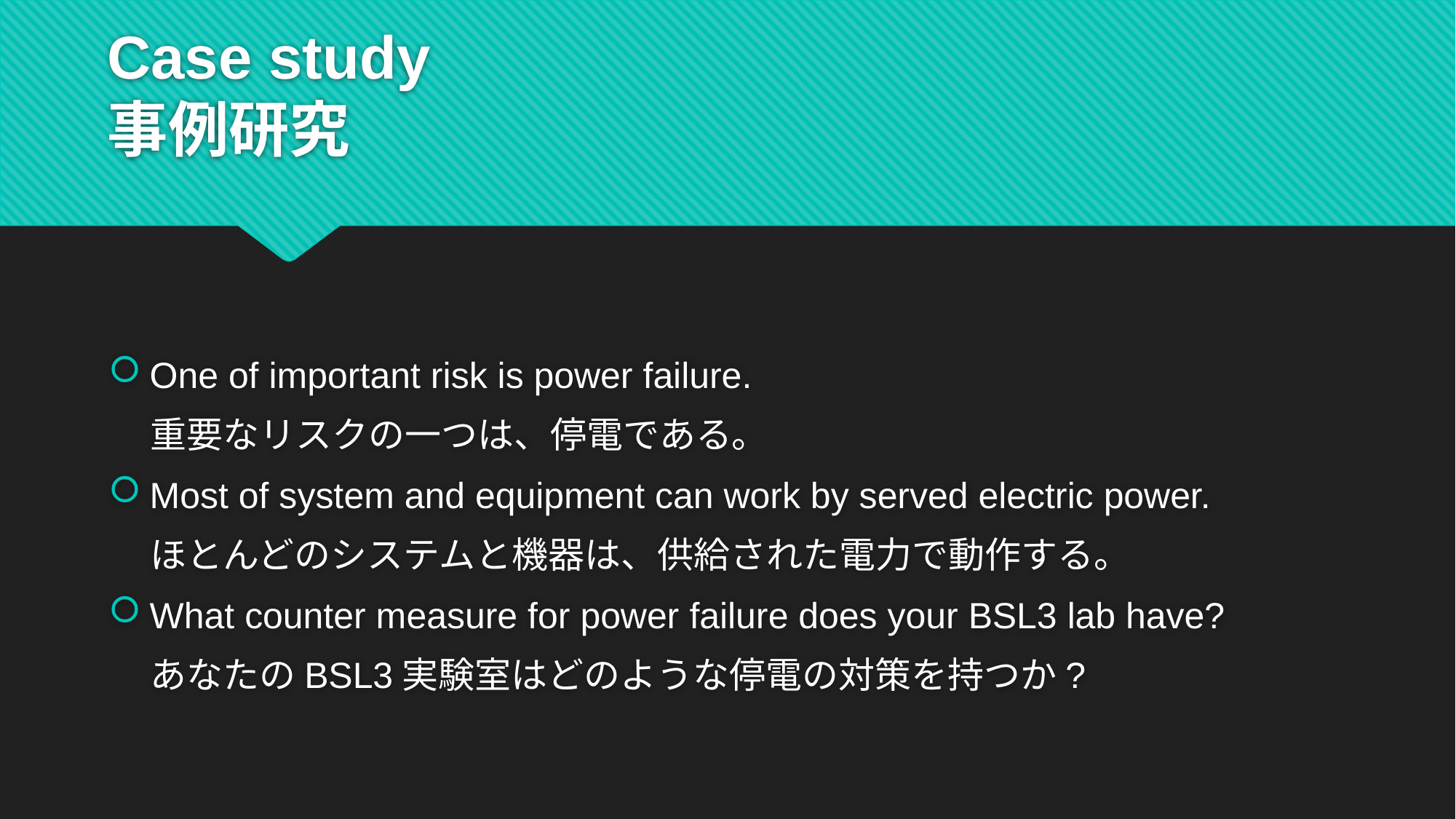

# Case study 事例研究
One of important risk is power failure.
    重要なリスクの一つは、停電である。
Most of system and equipment can work by served electric power.
    ほとんどのシステムと機器は、供給された電力で動作する。
What counter measure for power failure does your BSL3 lab have?
    あなたのBSL3実験室はどのような停電の対策を持つか?